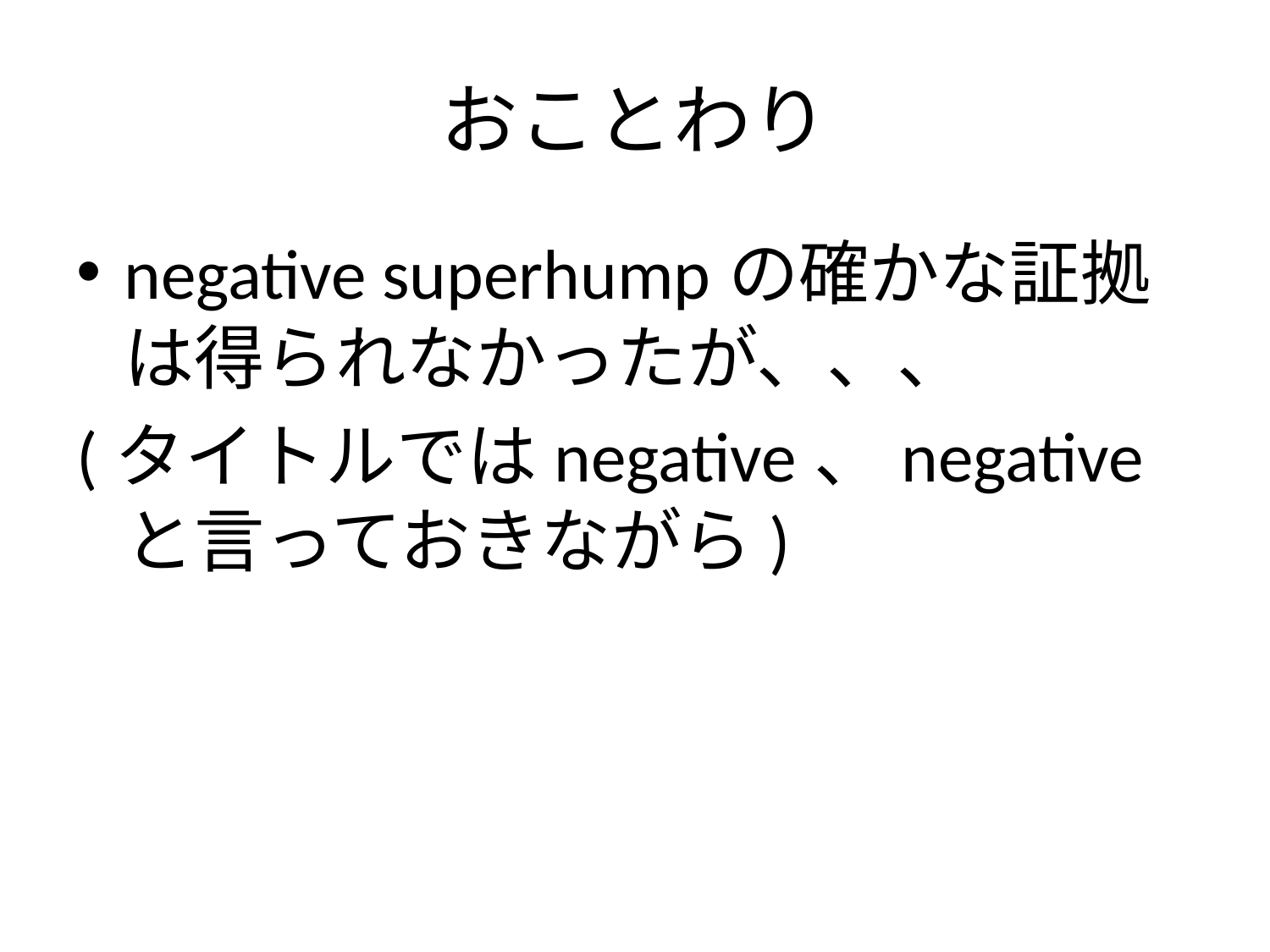

# おことわり
negative superhumpの確かな証拠は得られなかったが、、、
(タイトルではnegative、negativeと言っておきながら)